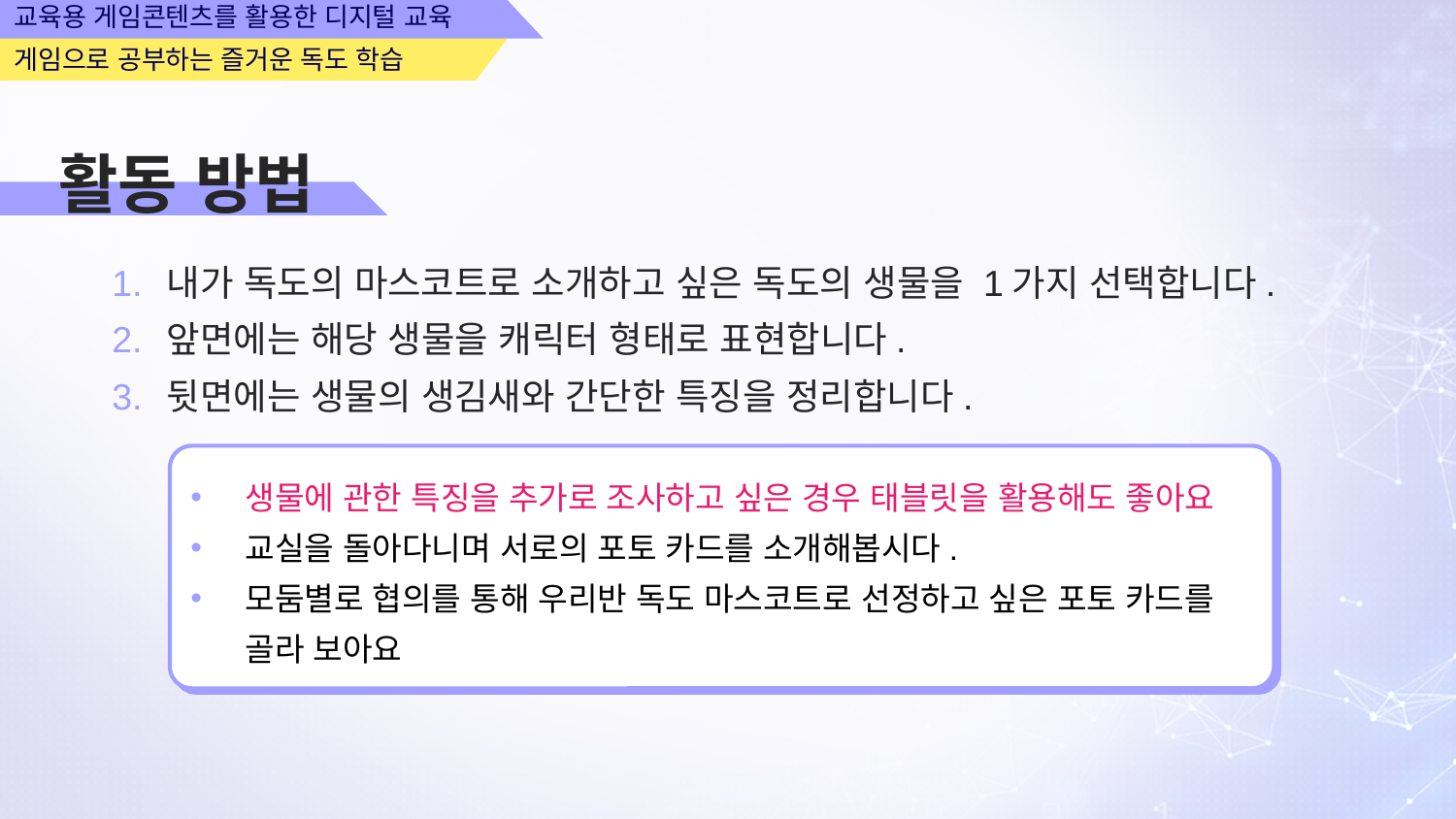

활동 방법

내가 독도의 마스코트로 소개하고 싶은 독도의 생물을 1가지 선택합니다.
앞면에는 해당 생물을 캐릭터 형태로 표현합니다.
뒷면에는 생물의 생김새와 간단한 특징을 정리합니다.

생물에 관한 특징을 추가로 조사하고 싶은 경우 태블릿을 활용해도 좋아요
교실을 돌아다니며 서로의 포토 카드를 소개해봅시다.
모둠별로 협의를 통해 우리반 독도 마스코트로 선정하고 싶은 포토 카드를 골라 보아요